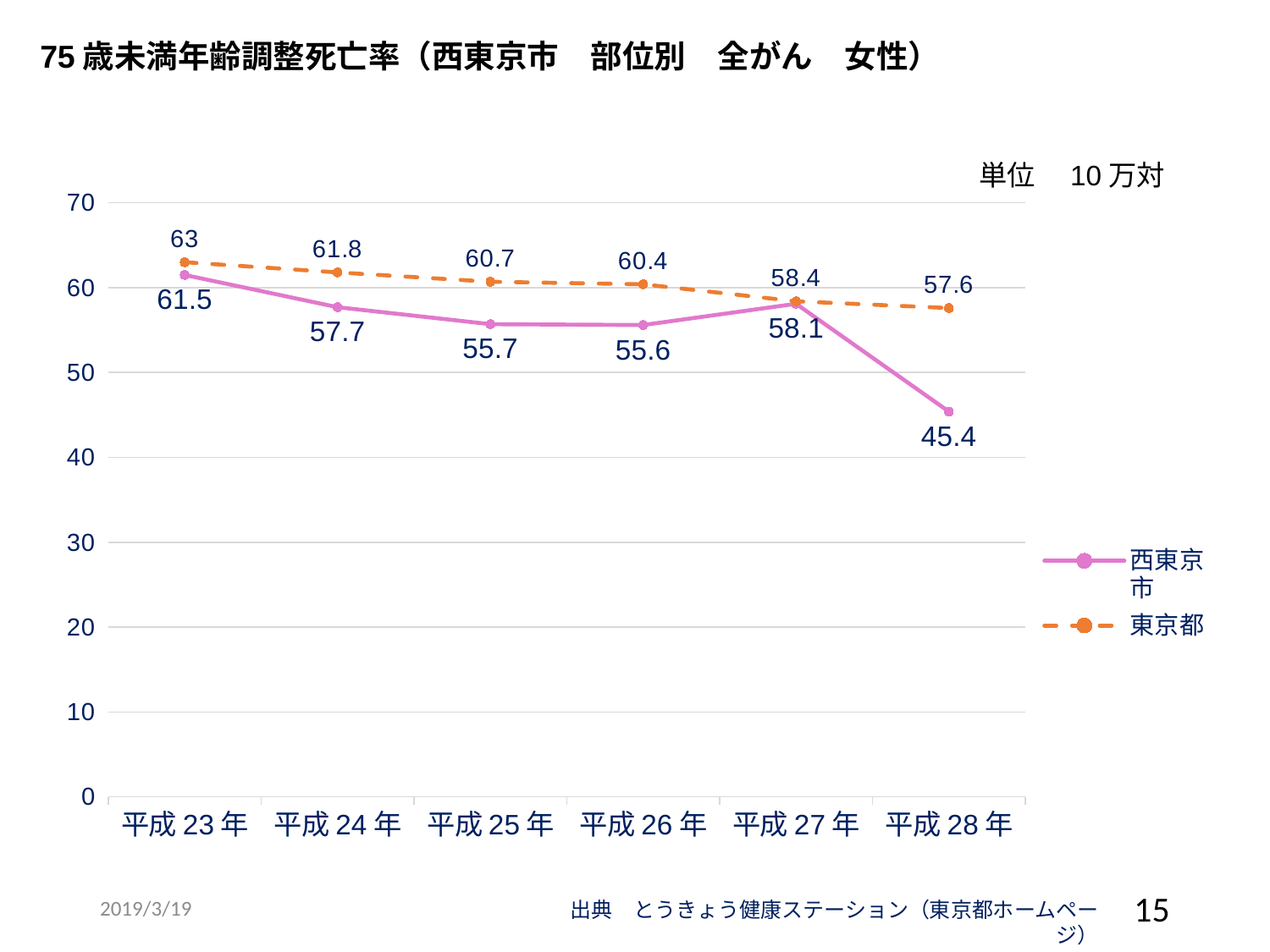

75歳未満年齢調整死亡率（西東京市　部位別　全がん　女性）
単位　10万対

### Chart

| Category | 西東京市 | 東京都 |
|---|---|---|
| 平成23年 | 61.5 | 63.0 |
| 平成24年 | 57.7 | 61.8 |
| 平成25年 | 55.7 | 60.7 |
| 平成26年 | 55.6 | 60.4 |
| 平成27年 | 58.1 | 58.4 |
| 平成28年 | 45.4 | 57.6 |
2019/3/19
15
　　　　　　　　　　　　　　　　　　　　　出典　とうきょう健康ステーション（東京都ホームページ）